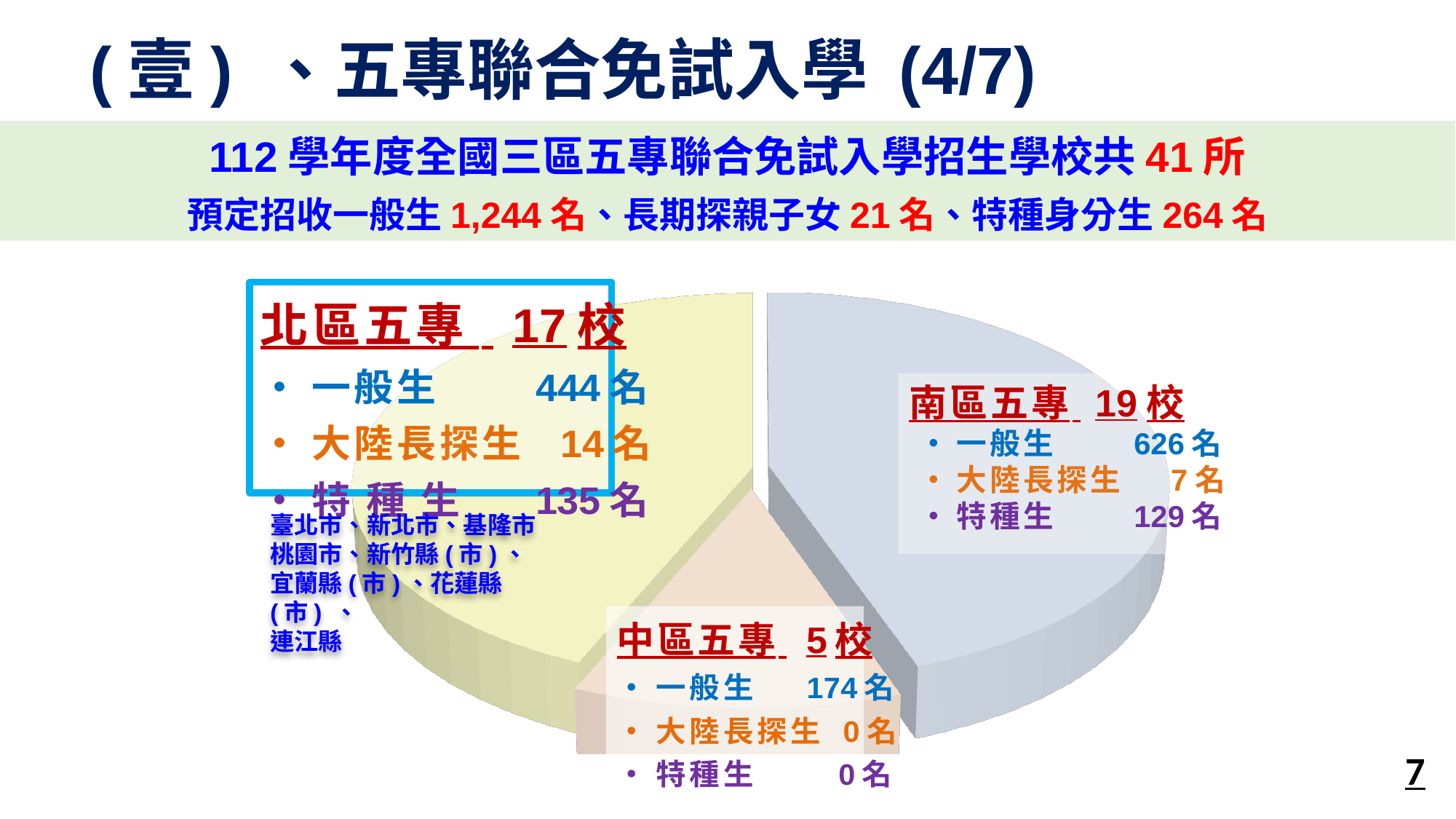

(壹) 、五專聯合免試入學 (4/7)
112學年度全國三區五專聯合免試入學招生學校共41所
預定招收一般生1,244名、長期探親子女21名、特種身分生264名

[unsupported chart]

南區五專 19校
•一般生       626名
•大陸長探生    7名
•特種生       129名
臺北市、新北市、基隆市
桃園市、新竹縣(市)、
宜蘭縣(市)、花蓮縣(市) 、
連江縣
7